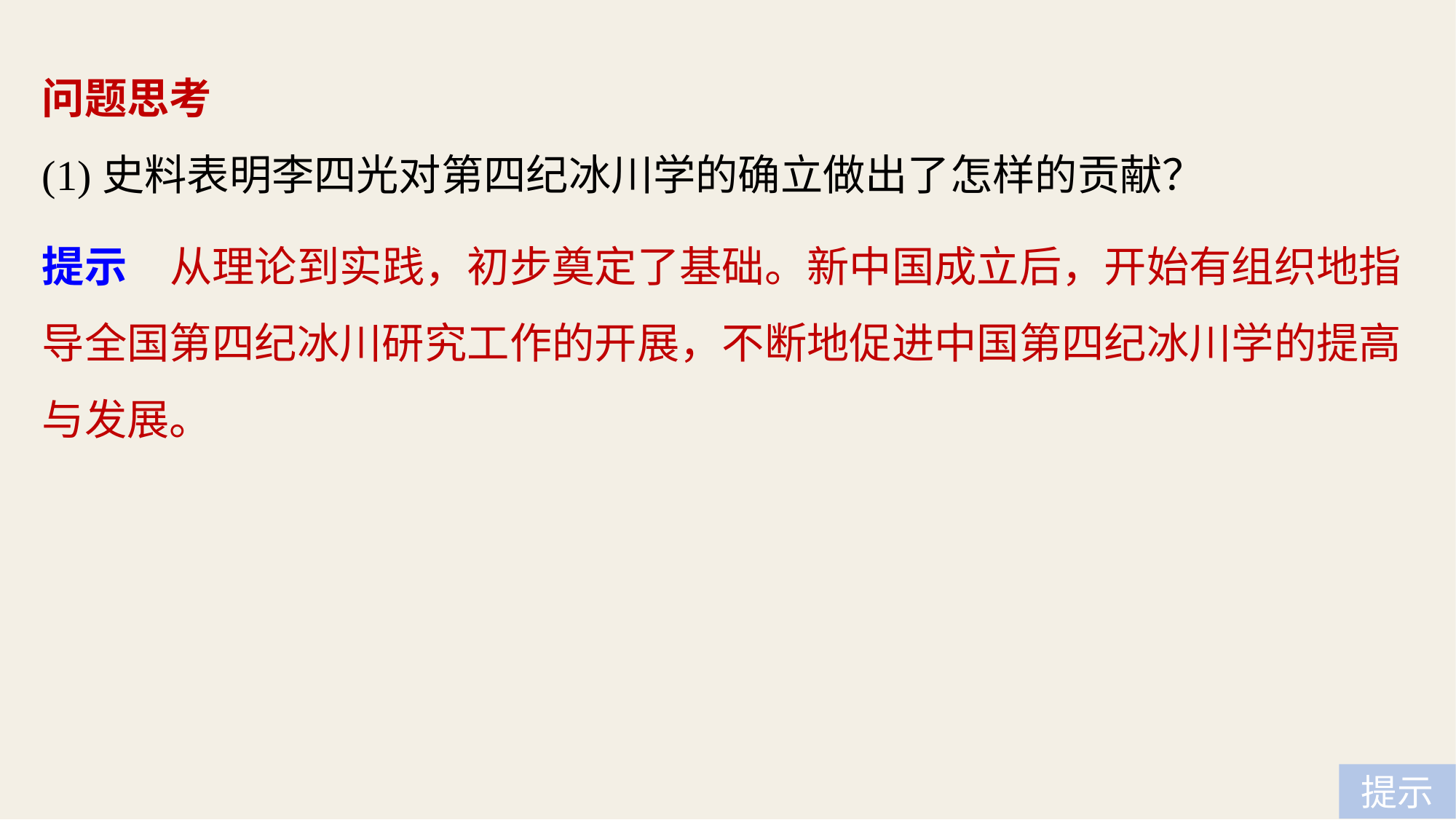

问题思考
(1)史料表明李四光对第四纪冰川学的确立做出了怎样的贡献？
提示　从理论到实践，初步奠定了基础。新中国成立后，开始有组织地指导全国第四纪冰川研究工作的开展，不断地促进中国第四纪冰川学的提高与发展。
提示